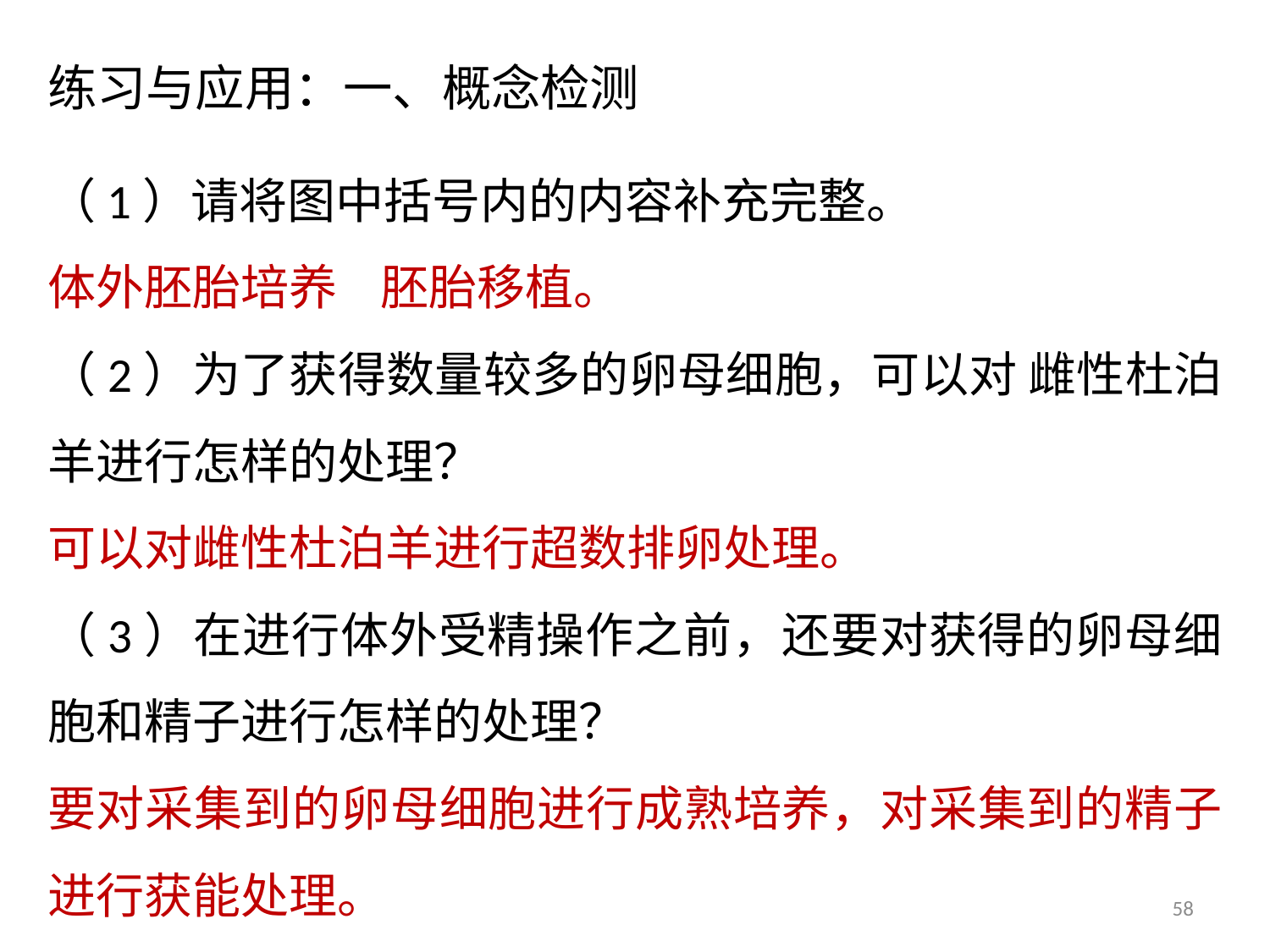

练习与应用：一、概念检测
（1）请将图中括号内的内容补充完整。
体外胚胎培养    胚胎移植。
（2）为了获得数量较多的卵母细胞，可以对 雌性杜泊羊进行怎样的处理？
可以对雌性杜泊羊进行超数排卵处理。
（3）在进行体外受精操作之前，还要对获得的卵母细胞和精子进行怎样的处理？
要对采集到的卵母细胞进行成熟培养，对采集到的精子进行获能处理。

58